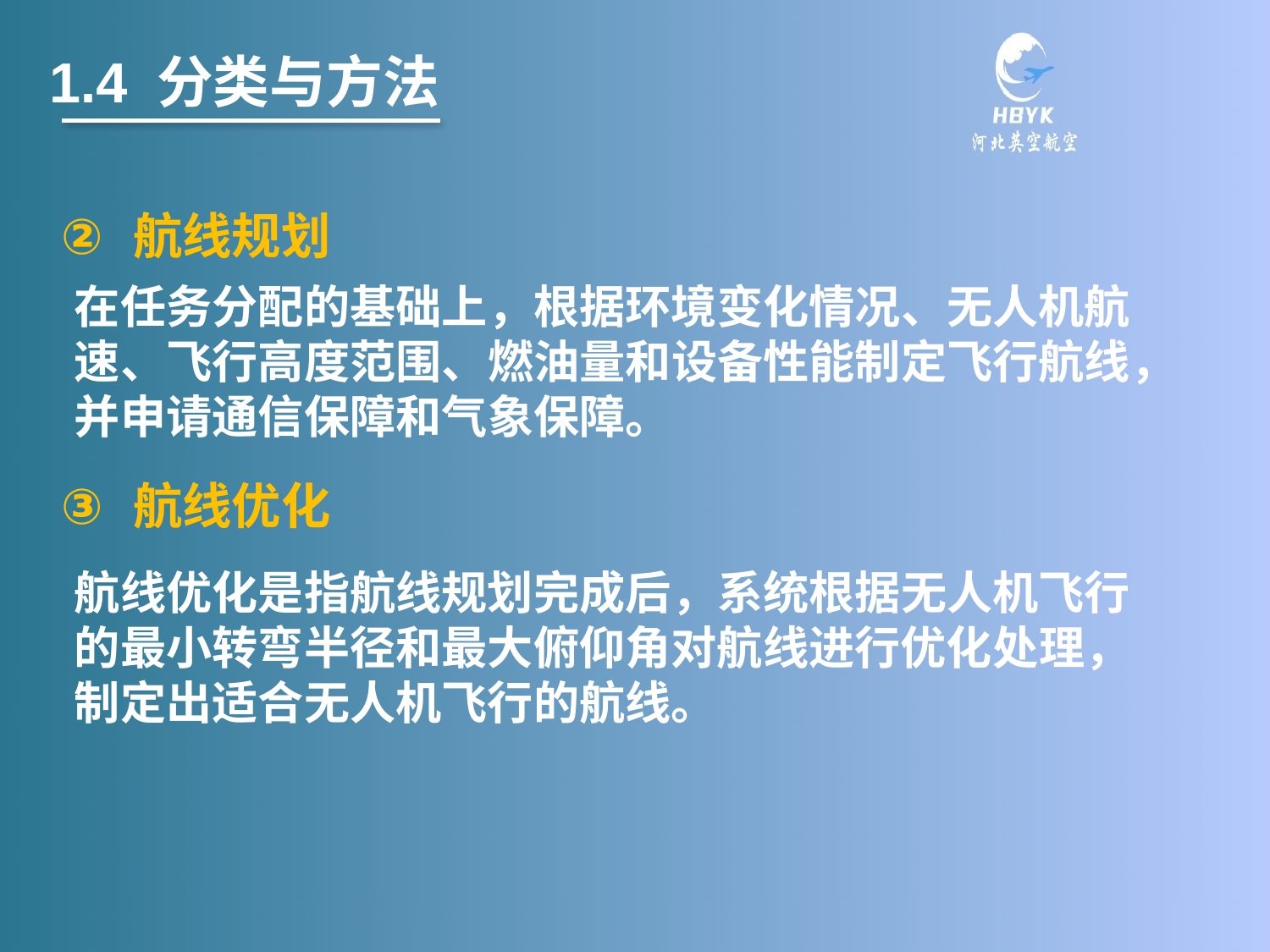

1.4 分类与方法

航线规划
在任务分配的基础上，根据环境变化情况、无人机航速、飞行高度范围、燃油量和设备性能制定飞行航线，并申请通信保障和气象保障。
航线优化
航线优化是指航线规划完成后，系统根据无人机飞行的最小转弯半径和最大俯仰角对航线进行优化处理，制定出适合无人机飞行的航线。